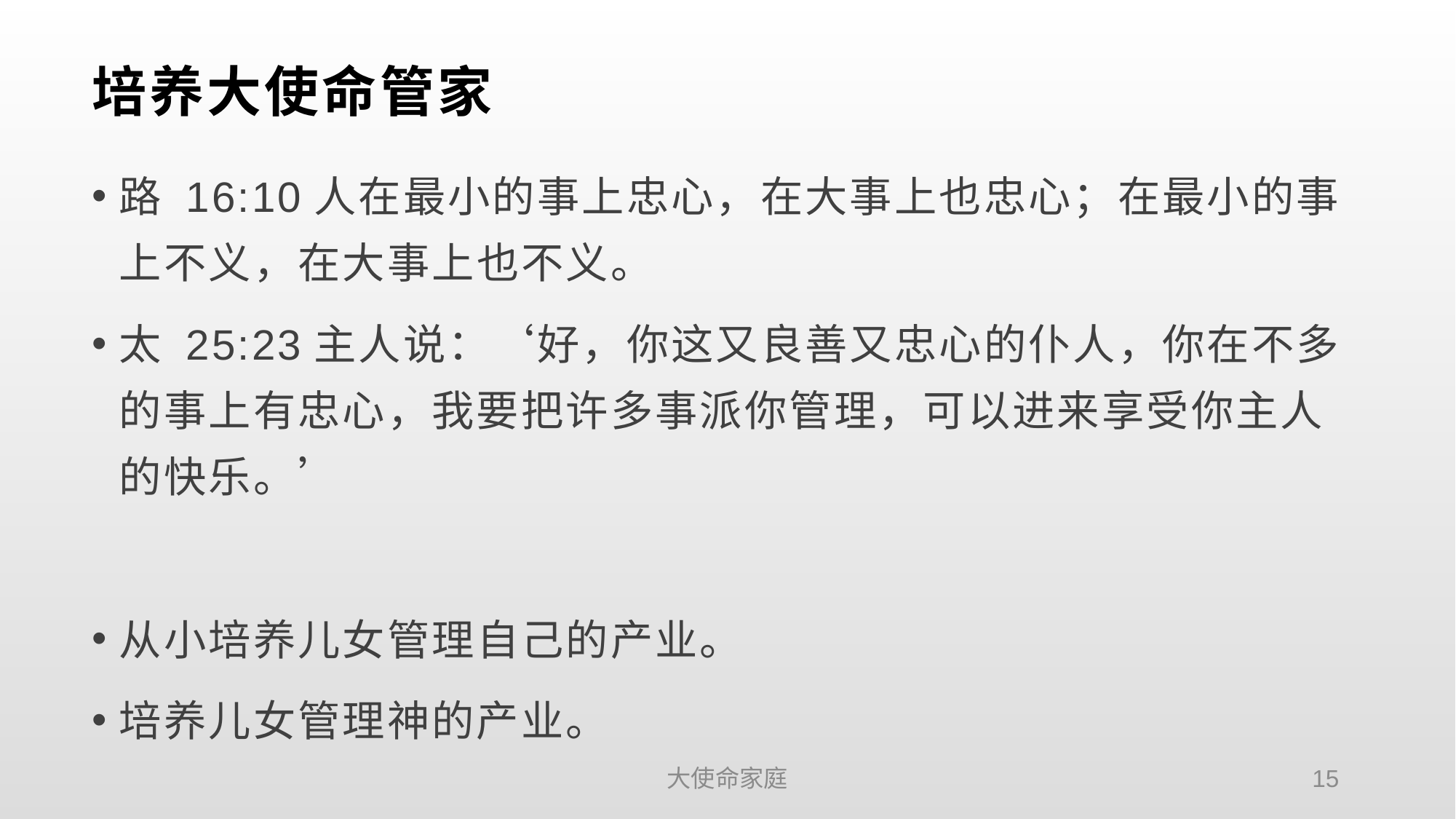

# 培养大使命管家
路 16:10人在最小的事上忠心，在大事上也忠心；在最小的事上不义，在大事上也不义。
太 25:23主人说：‘好，你这又良善又忠心的仆人，你在不多的事上有忠心，我要把许多事派你管理，可以进来享受你主人的快乐。’

从小培养儿女管理自己的产业。
培养儿女管理神的产业。
大使命家庭
15